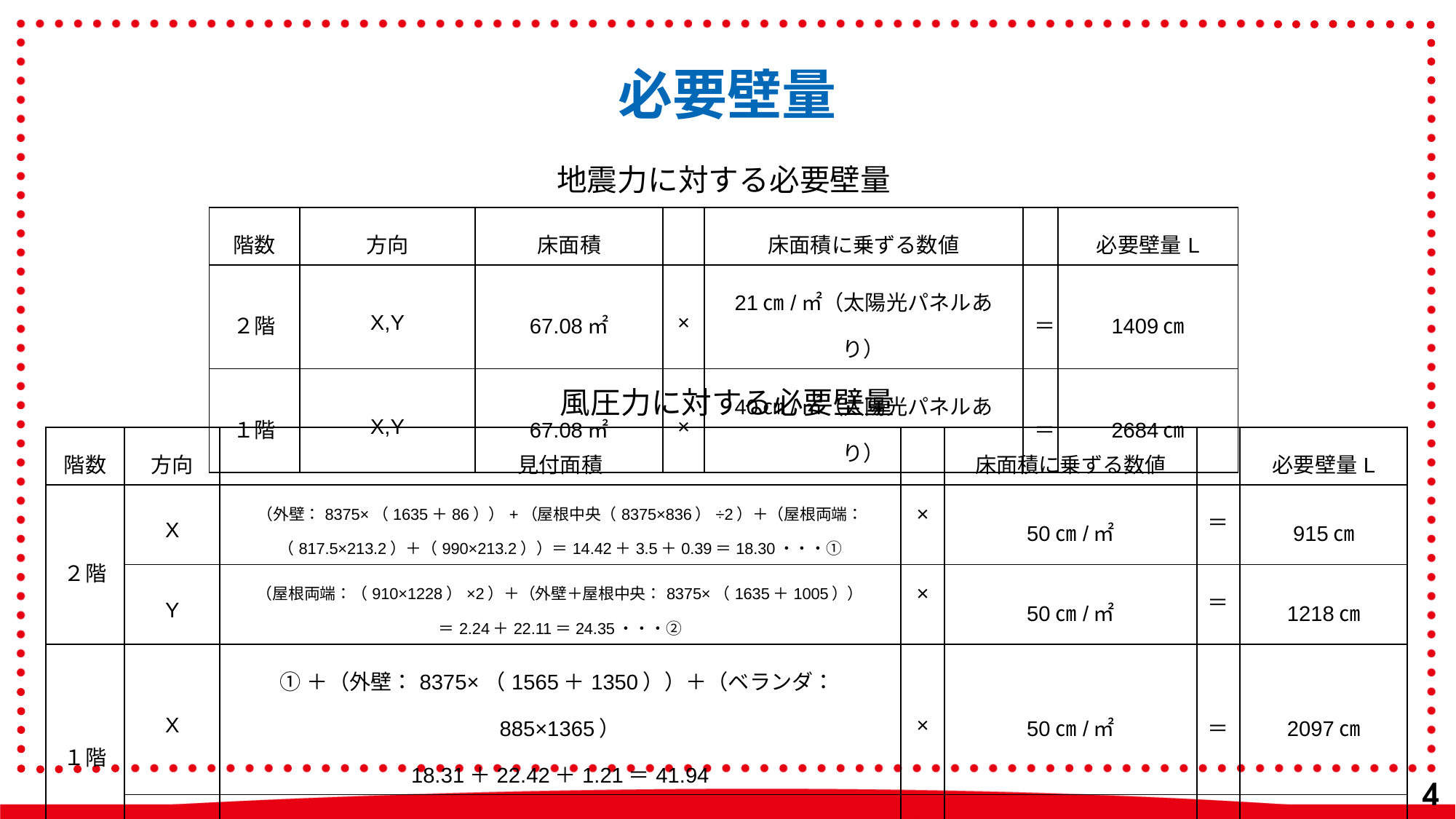

必要壁量

地震力に対する必要壁量
| 階数 | 方向 | 床面積 |  | 床面積に乗ずる数値 |  | 必要壁量L |
| --- | --- | --- | --- | --- | --- | --- |
| ２階 | X,Y | 67.08㎡ | × | 21㎝/㎡（太陽光パネルあり） | ＝ | 1409㎝ |
| １階 | X,Y | 67.08㎡ | × | 40㎝/㎡（太陽光パネルあり） | ＝ | 2684㎝ |
風圧力に対する必要壁量
| 階数 | 方向 | 見付面積 |  | 床面積に乗ずる数値 |  | 必要壁量L |
| --- | --- | --- | --- | --- | --- | --- |
| ２階 | X | （外壁：8375×（1635＋86））+（屋根中央（8375×836）÷2）＋（屋根両端：（817.5×213.2）＋（990×213.2））＝14.42＋3.5＋0.39＝18.30・・・① | × | 50㎝/㎡ | ＝ | 915㎝ |
|  | Y | （屋根両端：（910×1228）×2）＋（外壁＋屋根中央：8375×（1635＋1005）） ＝2.24＋22.11＝24.35・・・② | × | 50㎝/㎡ | ＝ | 1218㎝ |
| １階 | X | ①＋（外壁：8375×（1565＋1350））＋（ベランダ：885×1365） 18.31＋22.42＋1.21＝41.94 | × | 50㎝/㎡ | ＝ | 2097㎝ |
|  | Y | ②＋（外壁：8375×（1565＋1350））＝24.35＋24.42＝48.77 | × | 50㎝/㎡ | ＝ | 2438㎝ |

41